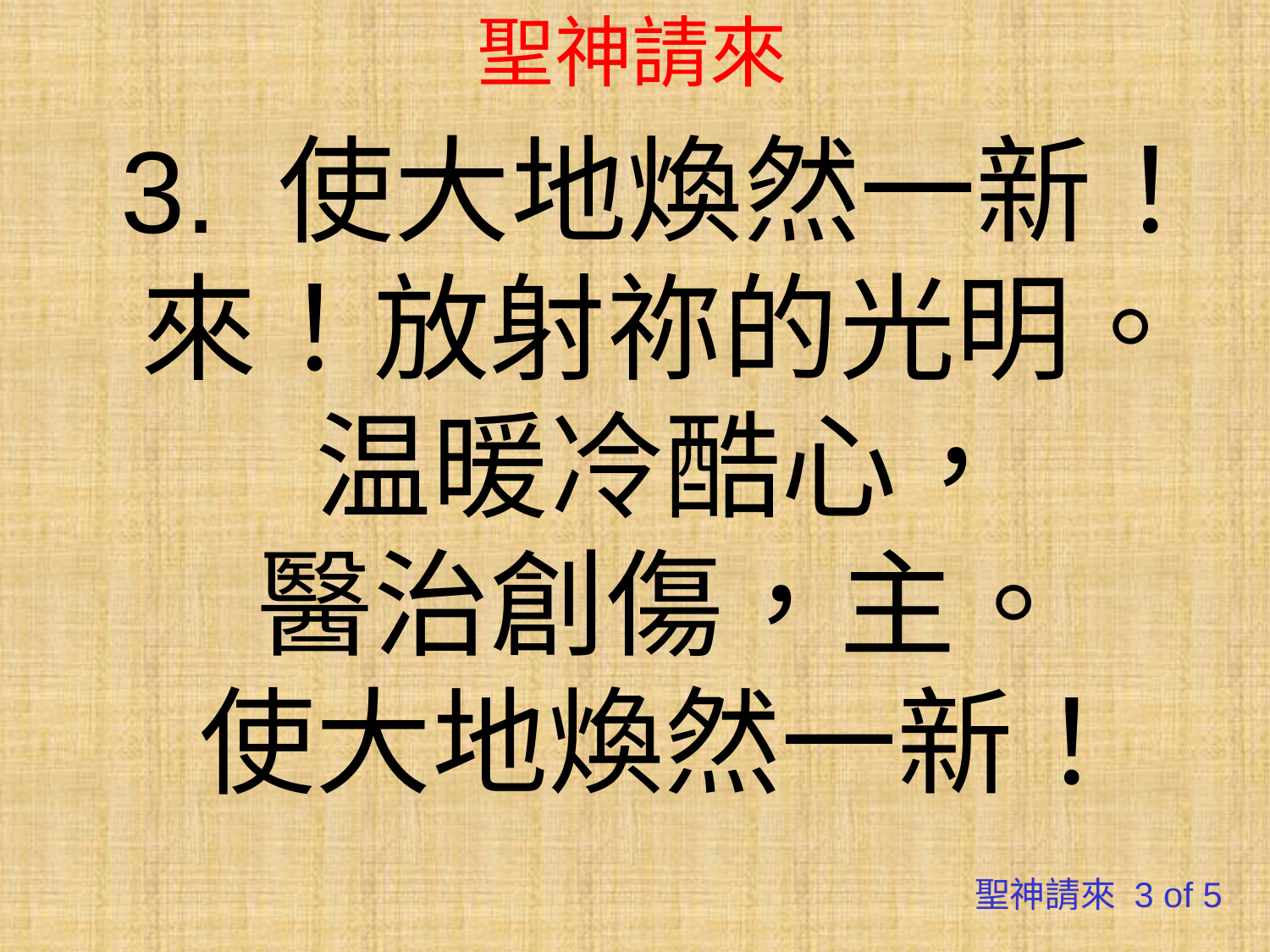

# 聖神請來
3. 使大地煥然一新！
來！放射祢的光明。
温暖冷酷心，
醫治創傷，主。
使大地煥然一新！
聖神請來 3 of 5